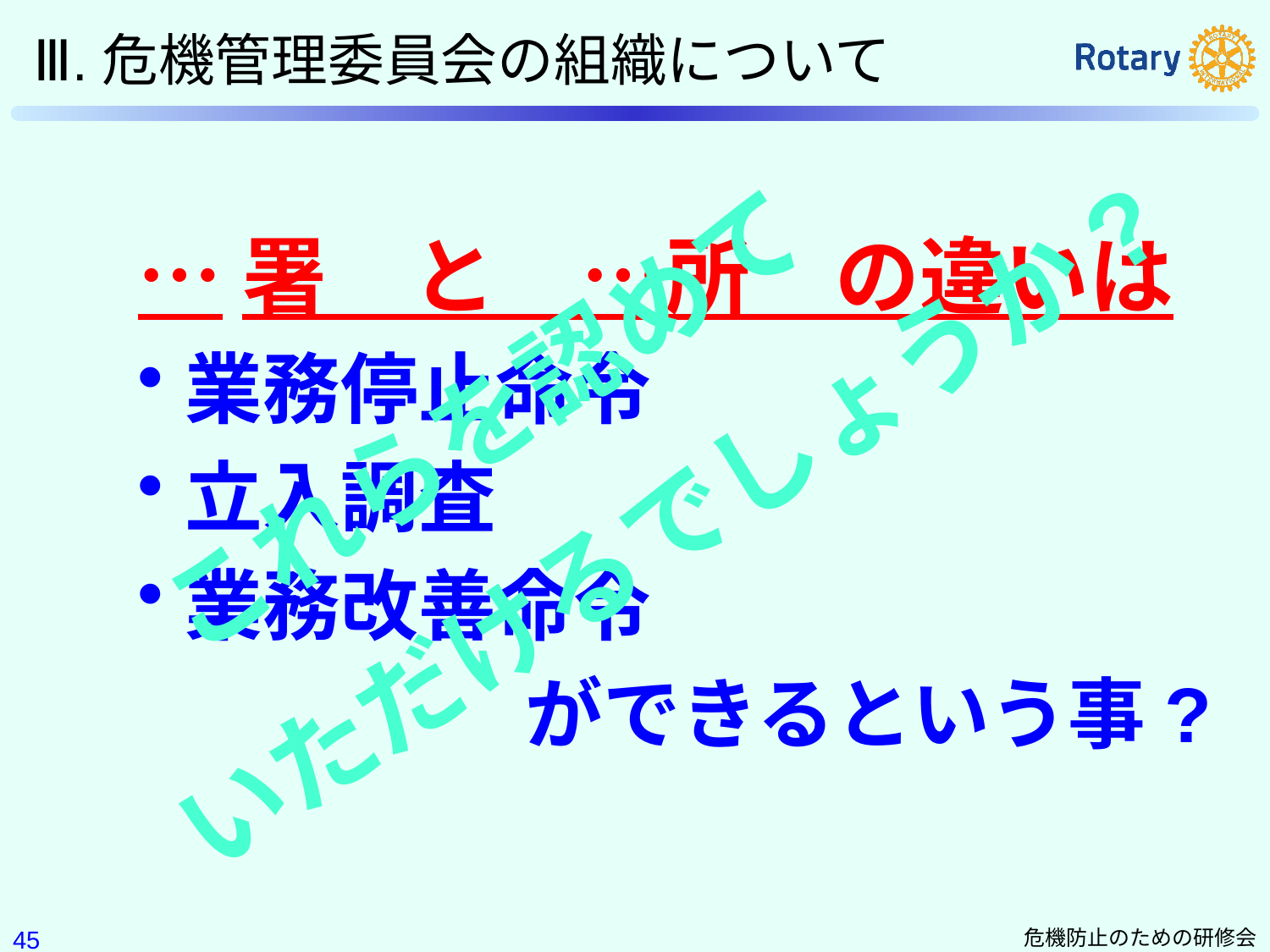

Ⅲ.危機管理委員会の組織について
…署　と　…所　の違いは
業務停止命令
立入調査
業務改善命令
　　　　　ができるという事?

　これらを認めて
いただけるでしょうか?
45
危機防止のための研修会